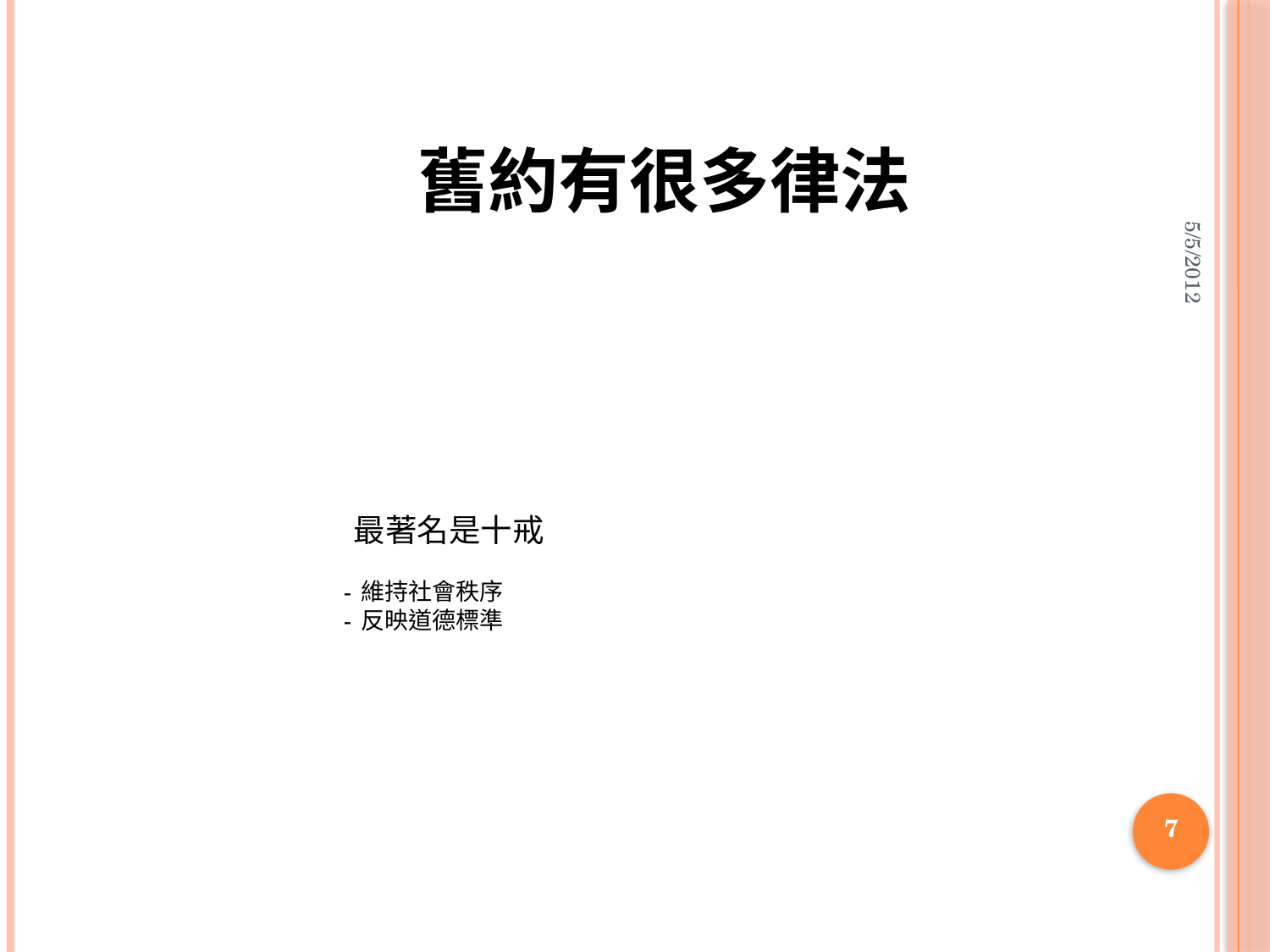

舊約有很多律法
5/5/2012
# 最著名是十戒 - 維持社會秩序 - 反映道德標準
7